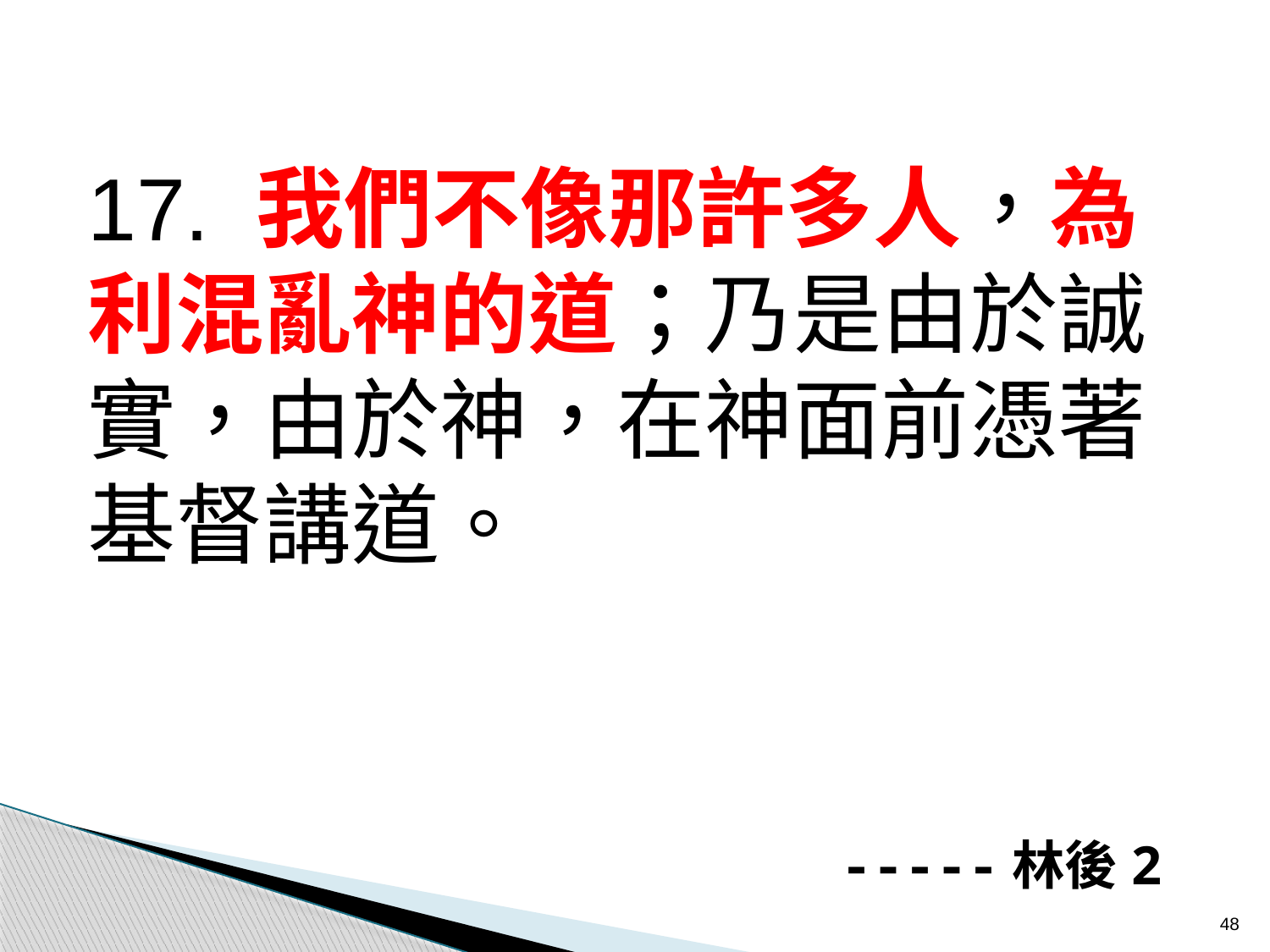

17. 我們不像那許多人，為利混亂神的道；乃是由於誠實，由於神，在神面前憑著基督講道。
-----林後2
48